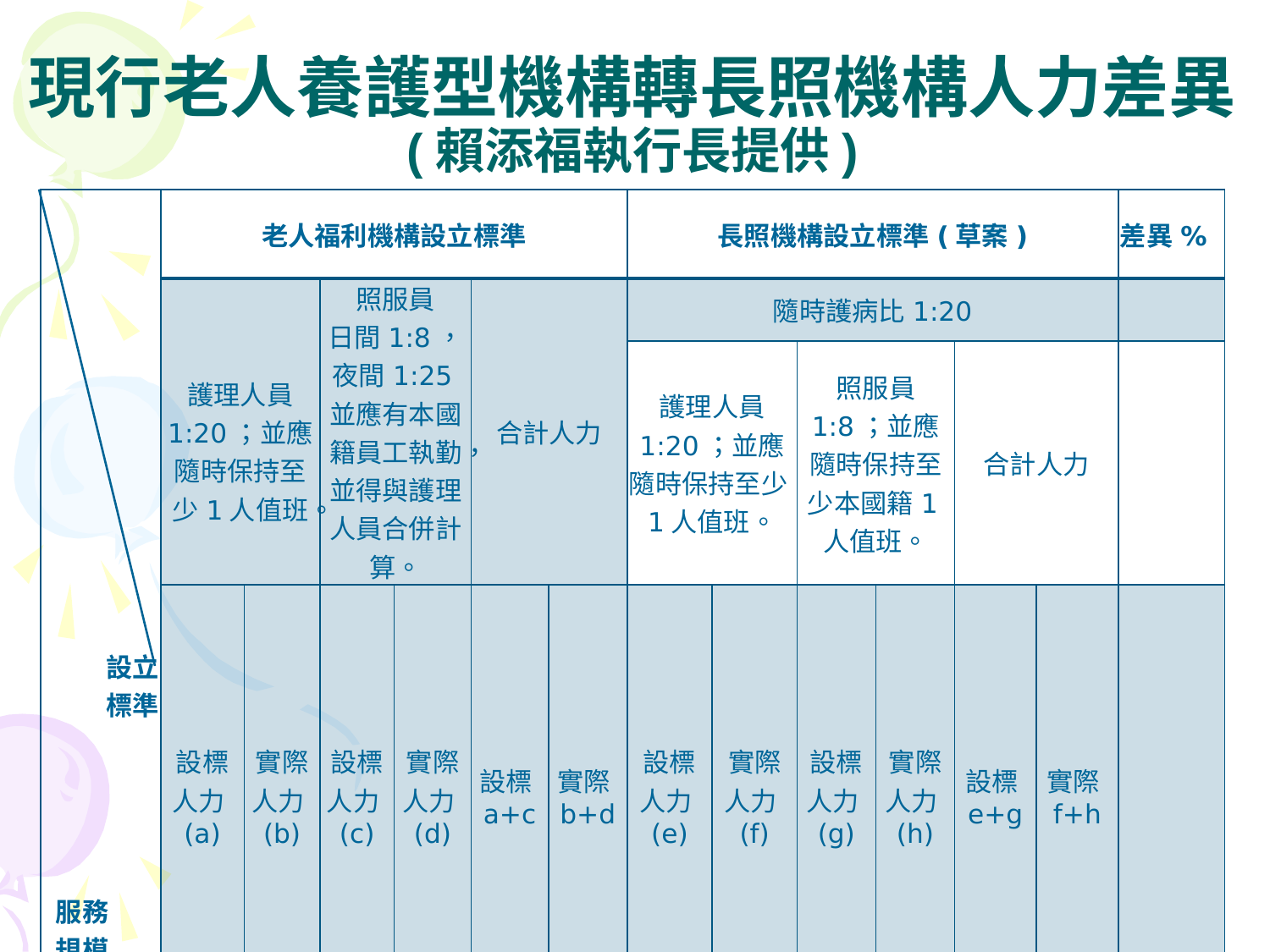

# 現行老人養護型機構轉長照機構人力差異 (賴添福執行長提供)
| 設立 標準 服務 規模 (床) | 老人福利機構設立標準 |  |  |  |  |  | 長照機構設立標準(草案) |  |  |  |  |  | 差異% |
| --- | --- | --- | --- | --- | --- | --- | --- | --- | --- | --- | --- | --- | --- |
|  | 護理人員 1:20；並應隨時保持至少1人值班。 |  | 照服員 日間1:8，夜間1:25並應有本國籍員工執勤，並得與護理人員合併計算。 |  | 合計人力 |  | 隨時護病比1:20 |  |  |  |  |  |  |
|  |  |  |  |  |  |  | 護理人員 1:20；並應隨時保持至少1人值班。 |  | 照服員 1:8；並應隨時保持至少本國籍1人值班。 |  | 合計人力 |  |  |
|  | 設標 人力(a) | 實際 人力(b) | 設標 人力(c) | 實際 人力(d) | 設標a+c | 實際b+d | 設標 人力(e) | 實際 人力(f) | 設標 人力(g) | 實際 人力(h) | 設標e+g | 實際f+h |  |
| 50 | 3 | 5 | 9 | 7 | 12 | 12 | 3 | 5 | 7 | 11 | 10 | 16 | 33.30 |
| 100 | 5 | 5 | 17 | 15 | 22 | 20 | 5 | 5 | 13 | 20 | 18 | 25 | 25.00 |
| 150 | 8 | 8 | 25 | 23 | 33 | 31 | 8 | 8 | 19 | 32 | 27 | 40 | 29.00 |
| 200 | 10 | 10 | 33 | 31 | 43 | 41 | 10 | 10 | 25 | 40 | 35 | 50 | 22.00 |